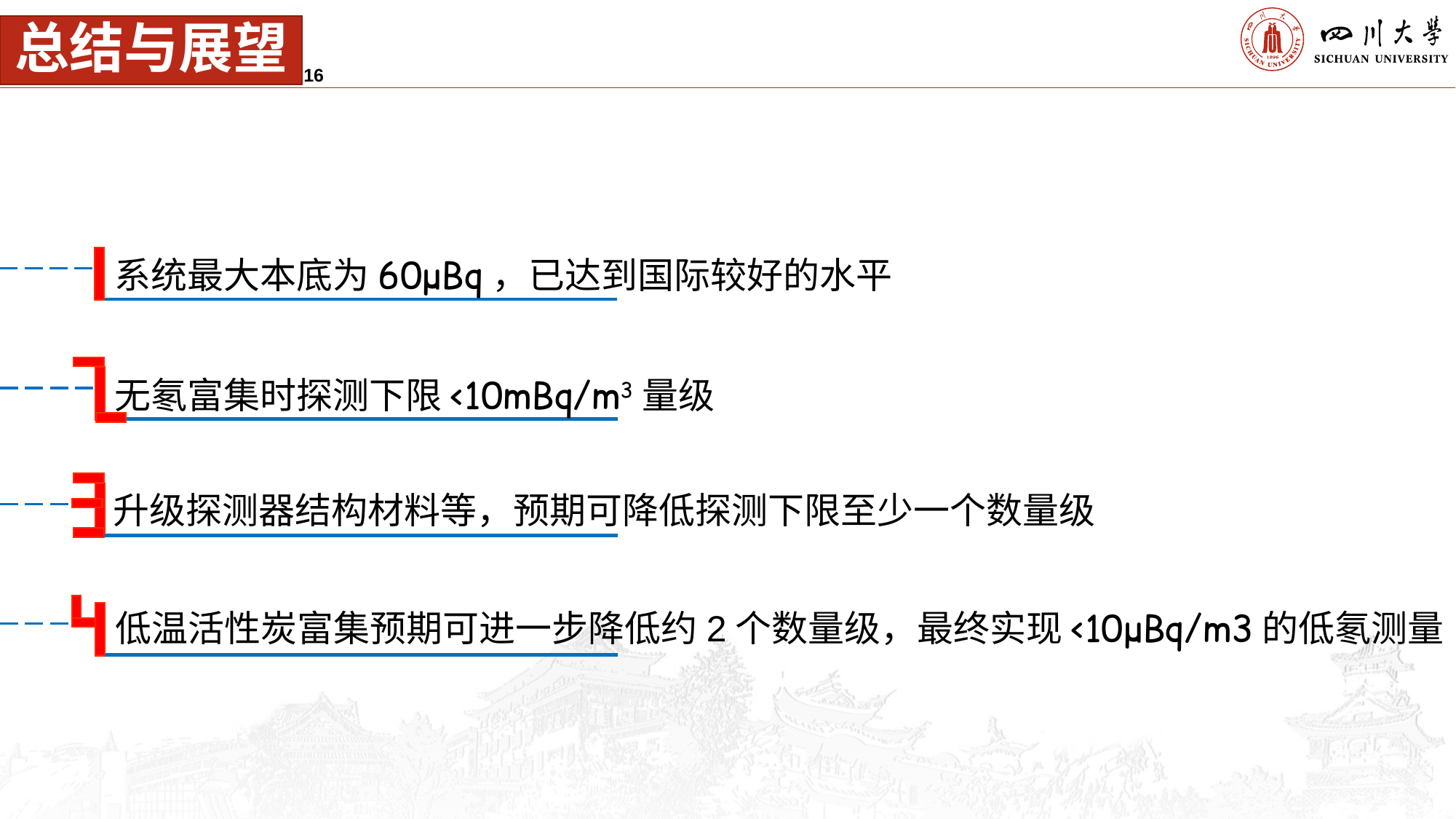

16
总结与展望
16
系统最大本底为60μBq，已达到国际较好的水平

无氡富集时探测下限<10mBq/m3量级

升级探测器结构材料等，预期可降低探测下限至少一个数量级

低温活性炭富集预期可进一步降低约2个数量级，最终实现<10μBq/m3的低氡测量